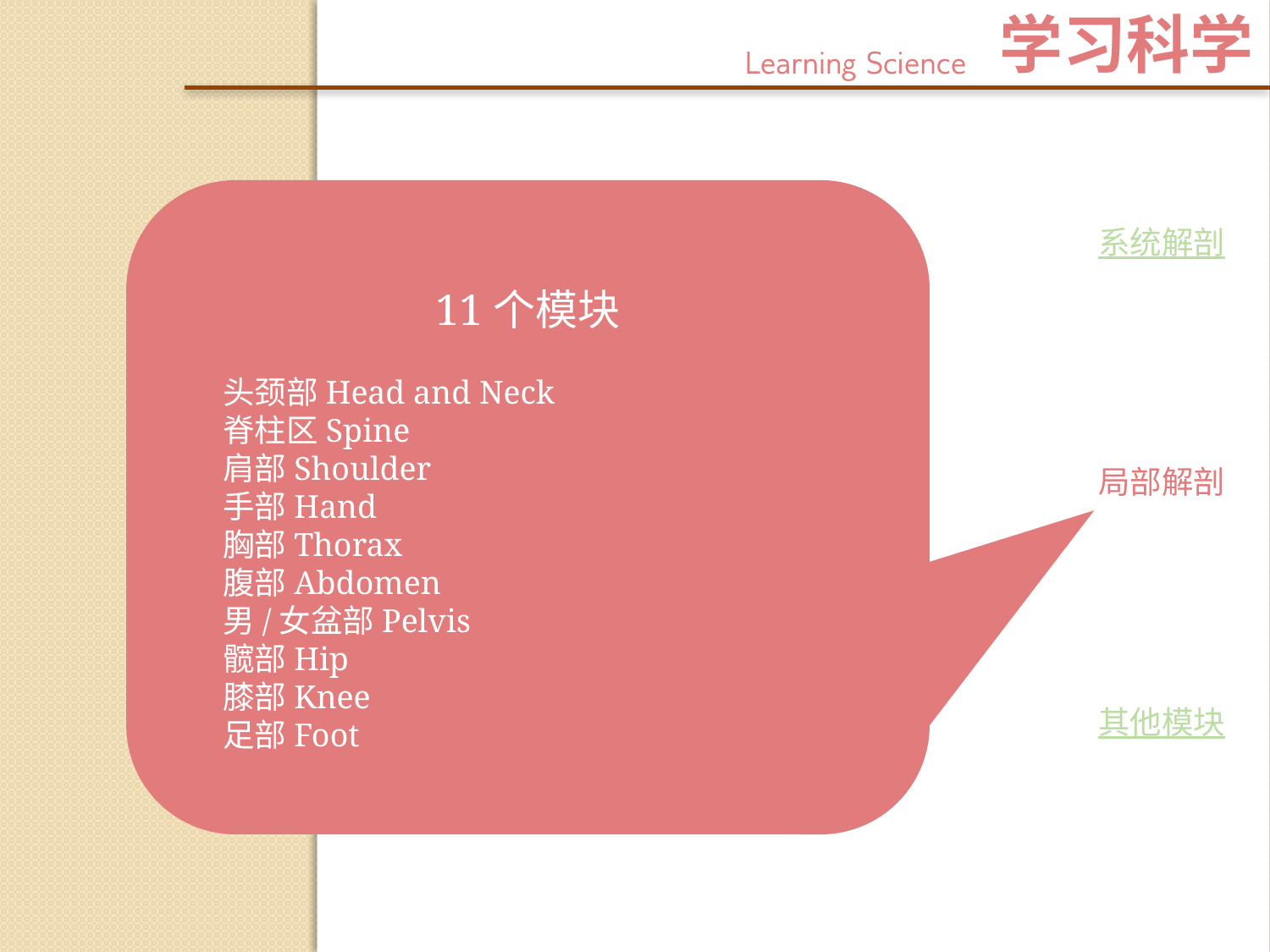

学习科学
Learning Science

系统解剖
11个模块

头颈部Head and Neck
脊柱区Spine
肩部Shoulder
手部Hand
胸部Thorax
腹部Abdomen
男/女盆部Pelvis
髋部Hip
膝部Knee
足部Foot
局部解剖
其他模块